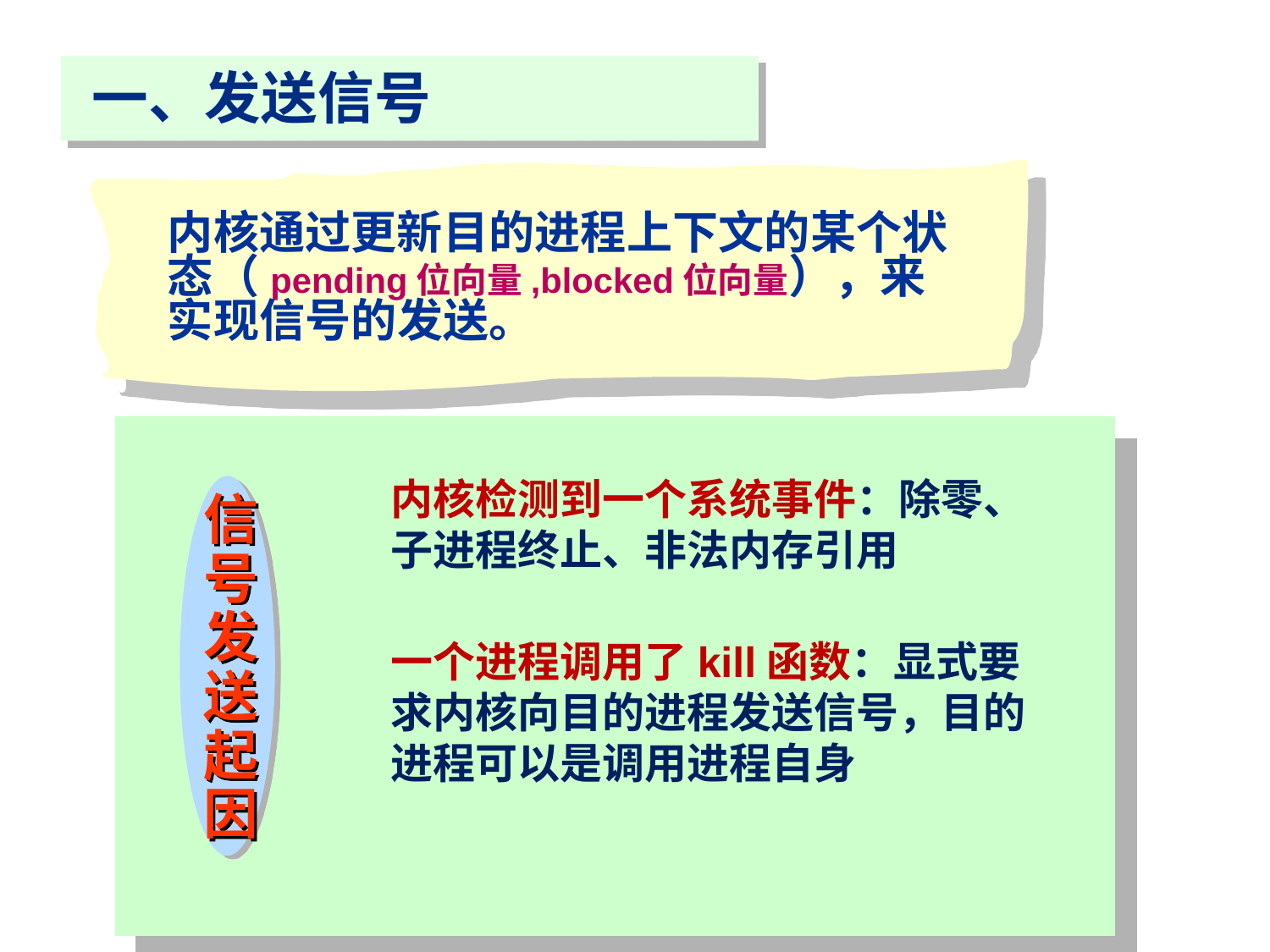

一、发送信号

内核通过更新目的进程上下文的某个状态（pending位向量,blocked位向量），来实现信号的发送。

信号发送起因
内核检测到一个系统事件：除零、子进程终止、非法内存引用
一个进程调用了kill函数：显式要求内核向目的进程发送信号，目的进程可以是调用进程自身